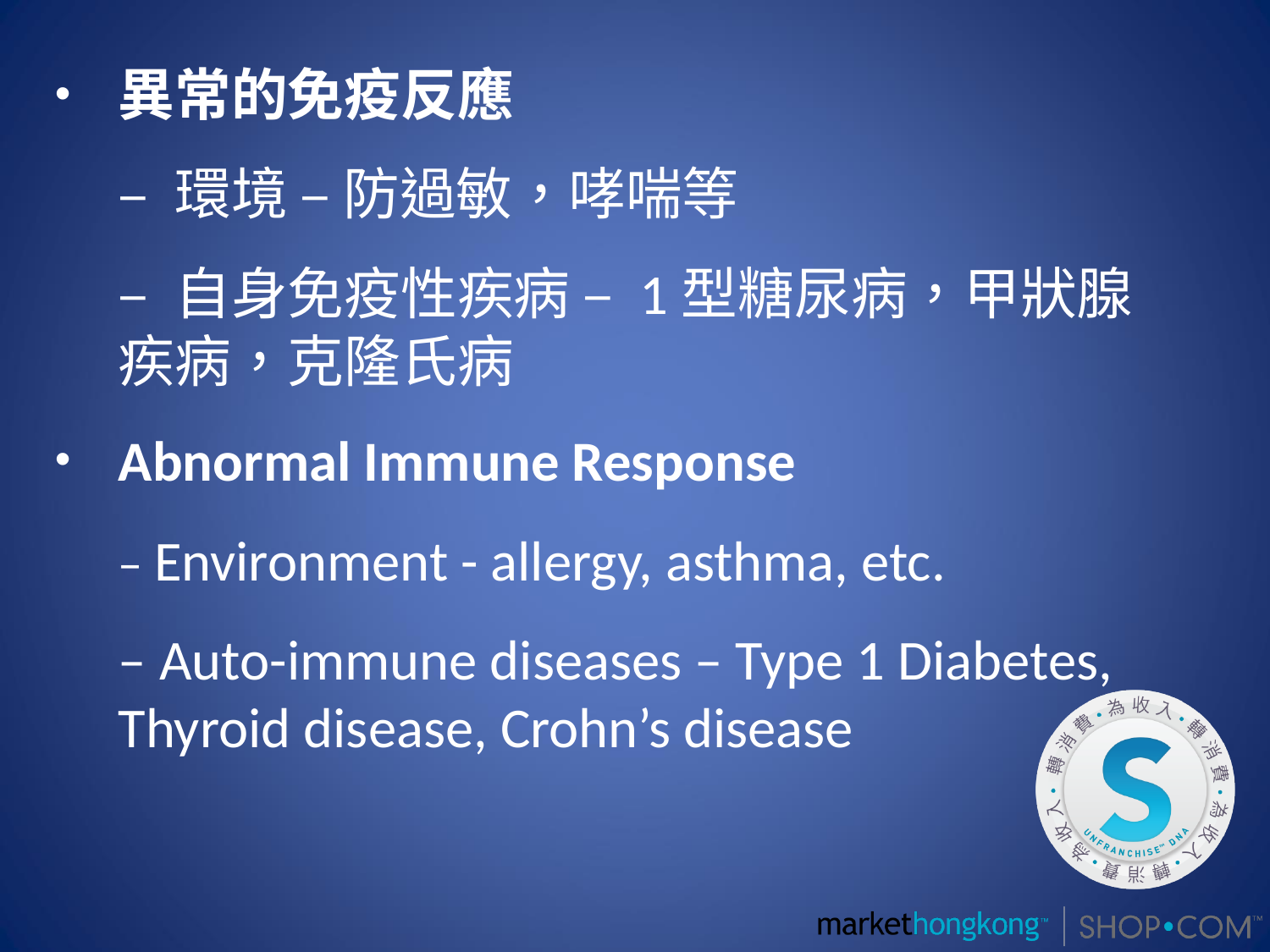

異常的免疫反應
– 環境 – 防過敏，哮喘等
– 自身免疫性疾病 – 1型糖尿病，甲狀腺疾病，克隆氏病
Abnormal Immune Response
– Environment - allergy, asthma, etc.
– Auto-immune diseases – Type 1 Diabetes, Thyroid disease, Crohn’s disease